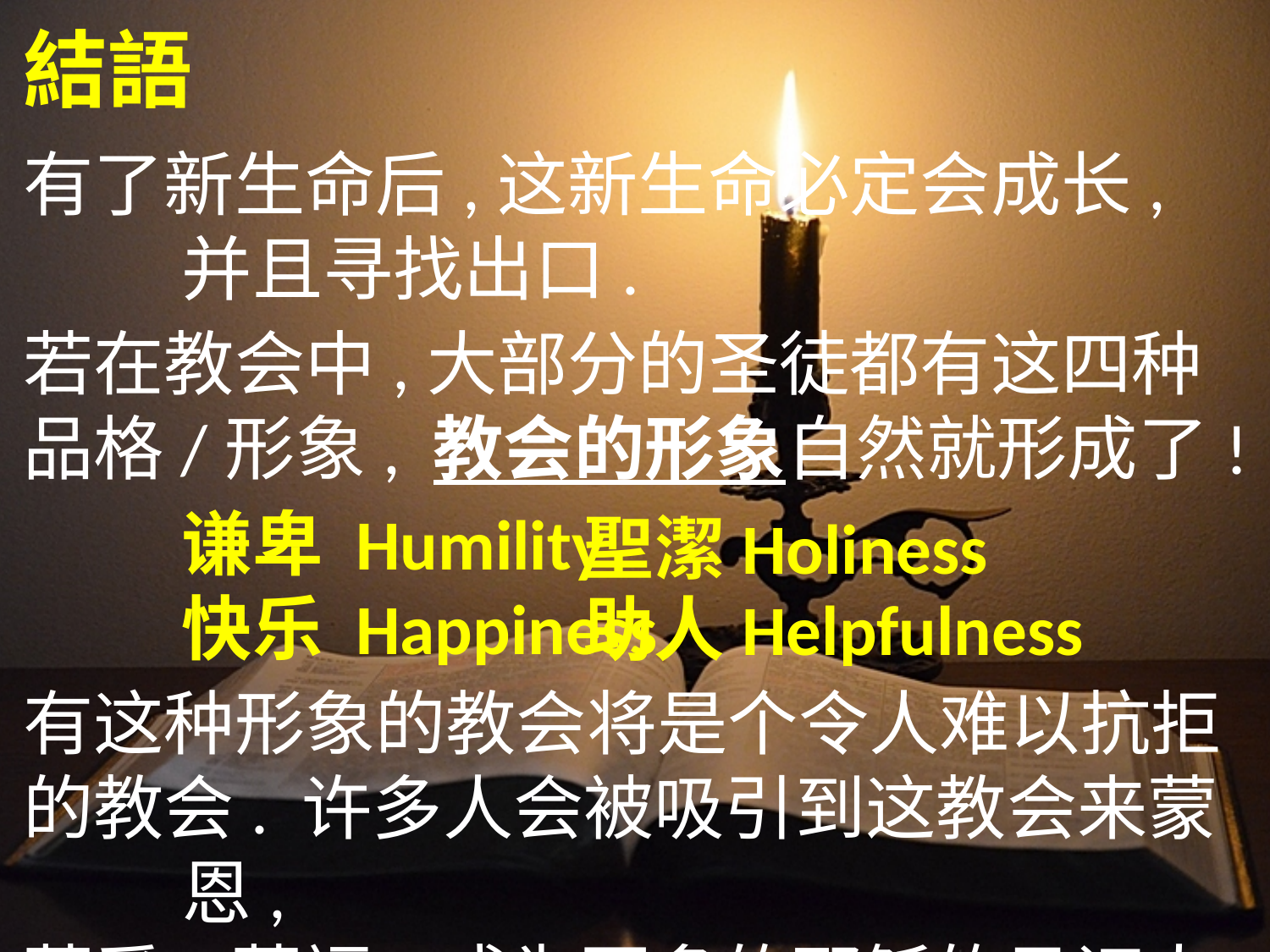

結語
有了新生命后,这新生命必定会成长,
	并且寻找出口.
若在教会中,大部分的圣徒都有这四种
品格/形象, 教会的形象自然就形成了!
	谦卑 Humility
	快乐 Happiness
有这种形象的教会将是个令人难以抗拒
的教会. 许多人会被吸引到这教会来蒙恩,
蒙爱, 蒙福, 成为更多的耶稣的见证人!
聖潔Holiness
助人Helpfulness